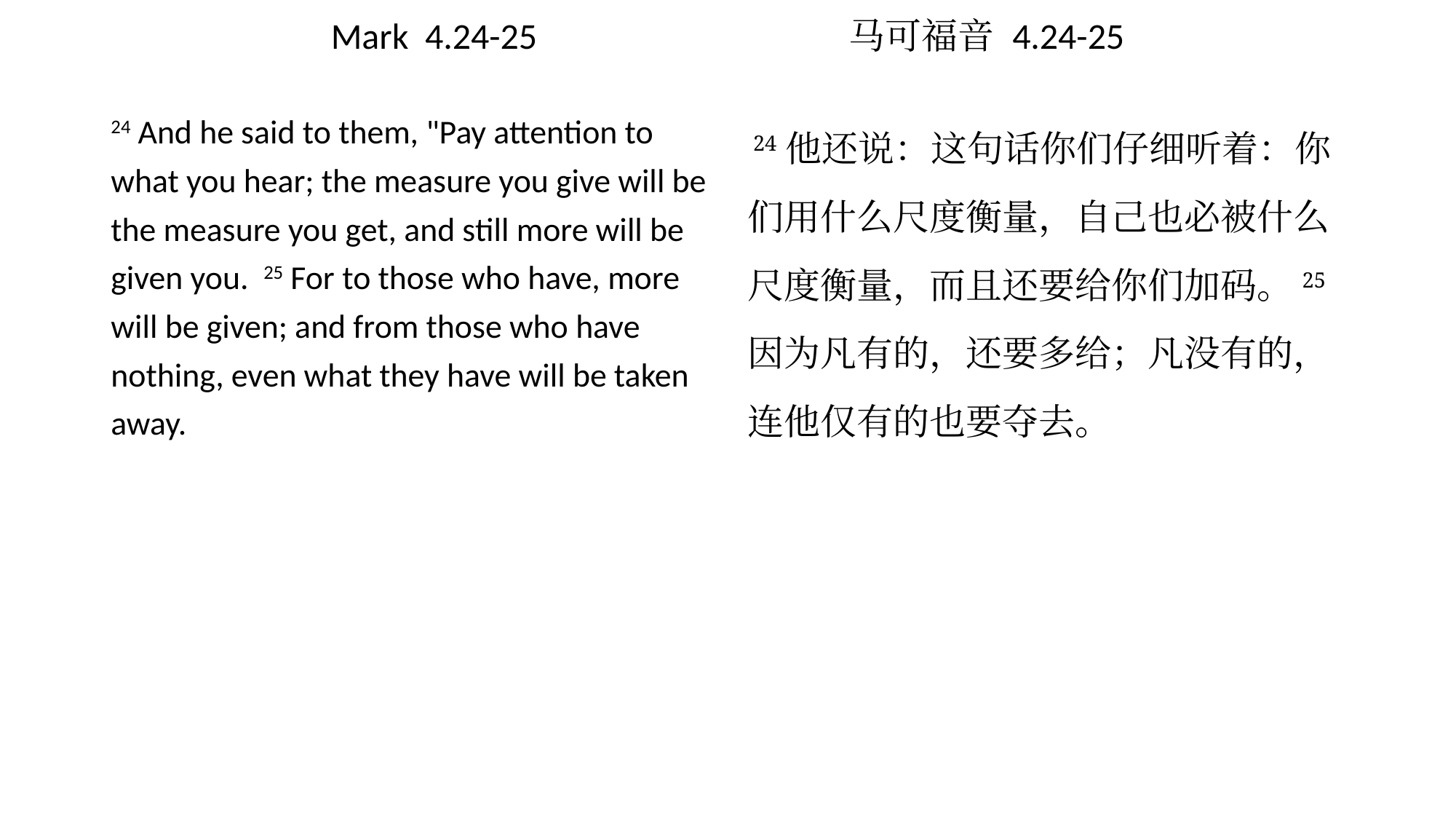

# Mark  4.24-25                                     马可福音 4.24-25
 24他还说：这句话你们仔细听着：你们用什么尺度衡量，自己也必被什么尺度衡量，而且还要给你们加码。25因为凡有的，还要多给；凡没有的，连他仅有的也要夺去。
24 And he said to them, "Pay attention to what you hear; the measure you give will be the measure you get, and still more will be given you.  25 For to those who have, more will be given; and from those who have nothing, even what they have will be taken away.